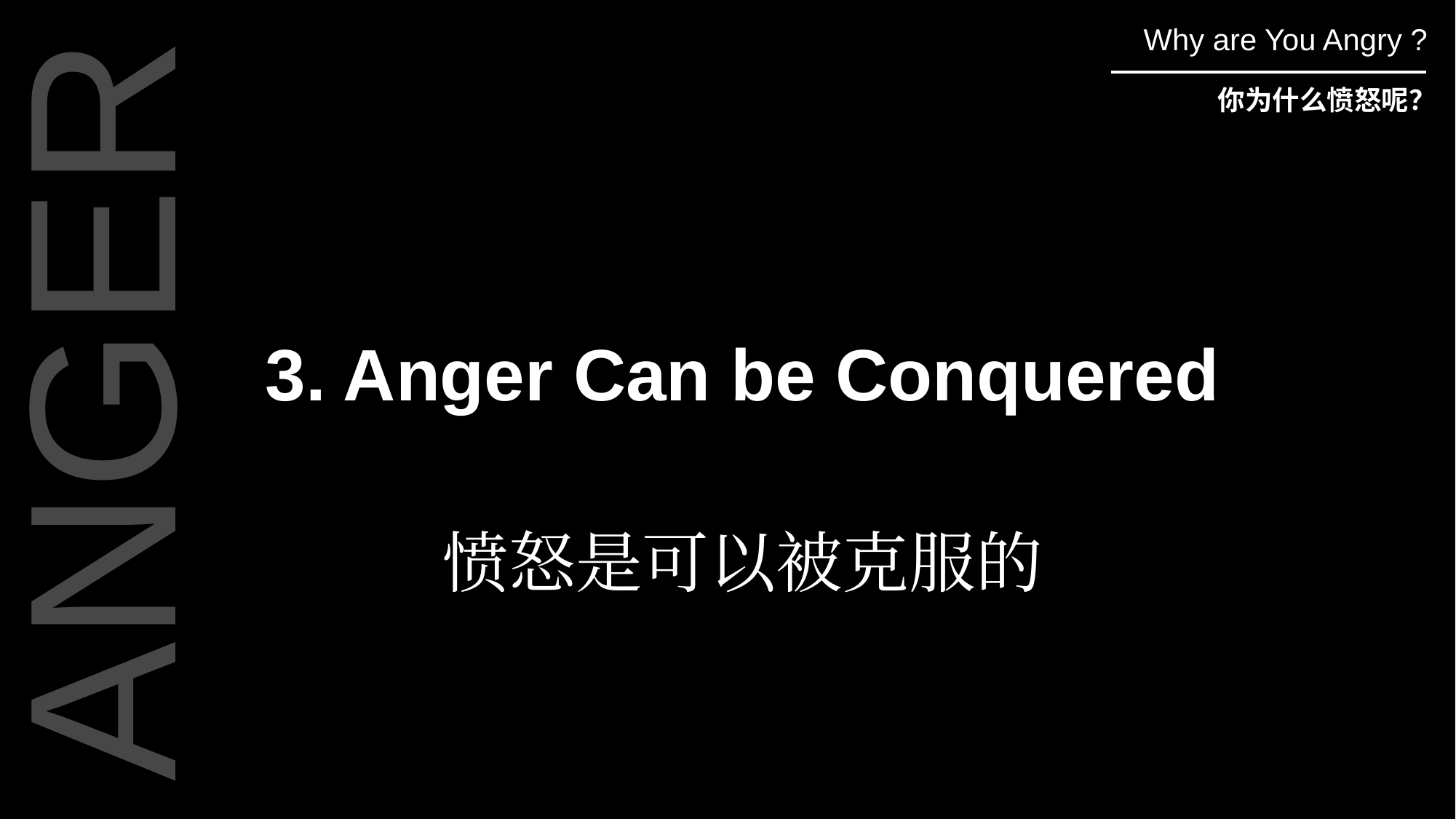

Why are You Angry ?
你为什么愤怒呢？
ANGER
3. Anger Can be Conquered
愤怒是可以被克服的